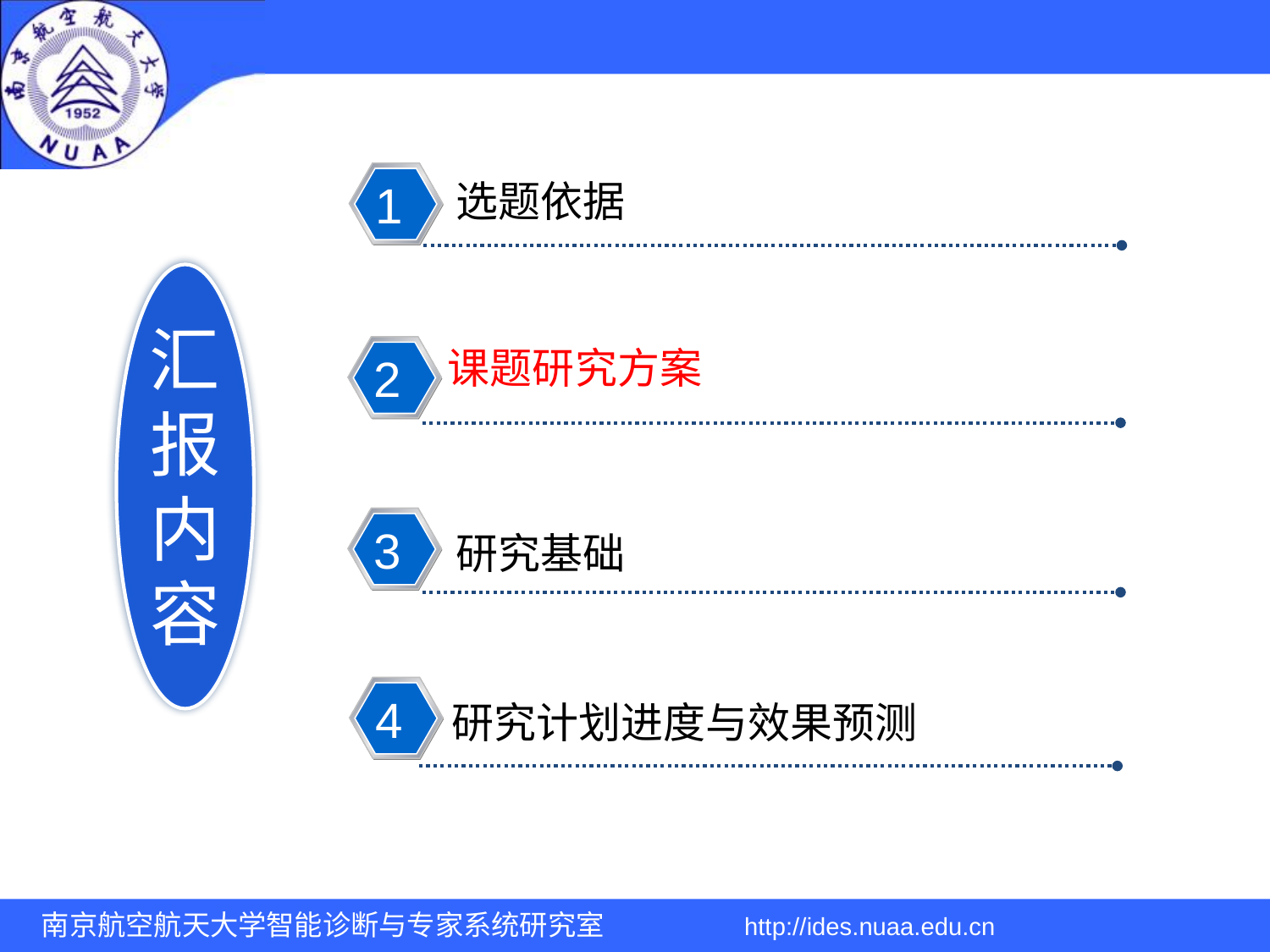

1
选题依据

课题研究方案

2

汇报内容

3
研究基础

4
研究计划进度与效果预测

南京航空航天大学智能诊断与专家系统研究室               http://ides.nuaa.edu.cn

南京航空航天大学智能诊断与专家系统研究室                 http://ides.nuaa.edu.cn